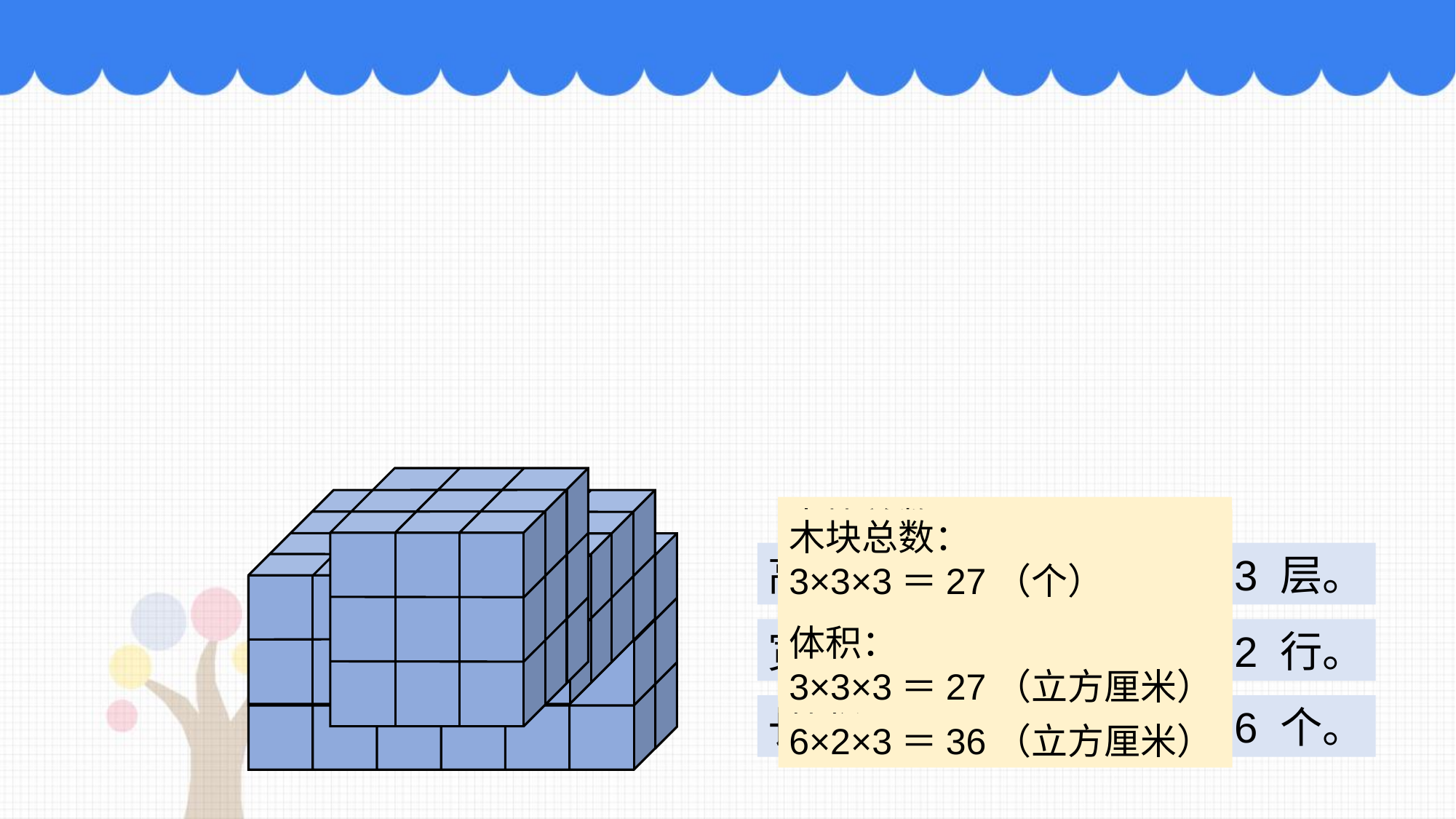

木块总数：
5×4×2＝40（个）
体积：
5×4×2＝40（立方厘米）
木块总数：
3×3×3＝27（个）
体积：
3×3×3＝27（立方厘米）

高 3 厘米，一共可以摆 3 层。

木块总数：
6×2×3＝36（个）
体积：
6×2×3＝36（立方厘米）

宽 2 厘米，一层可以摆 2 行。

长 6 厘米，一行可以摆 6 个。